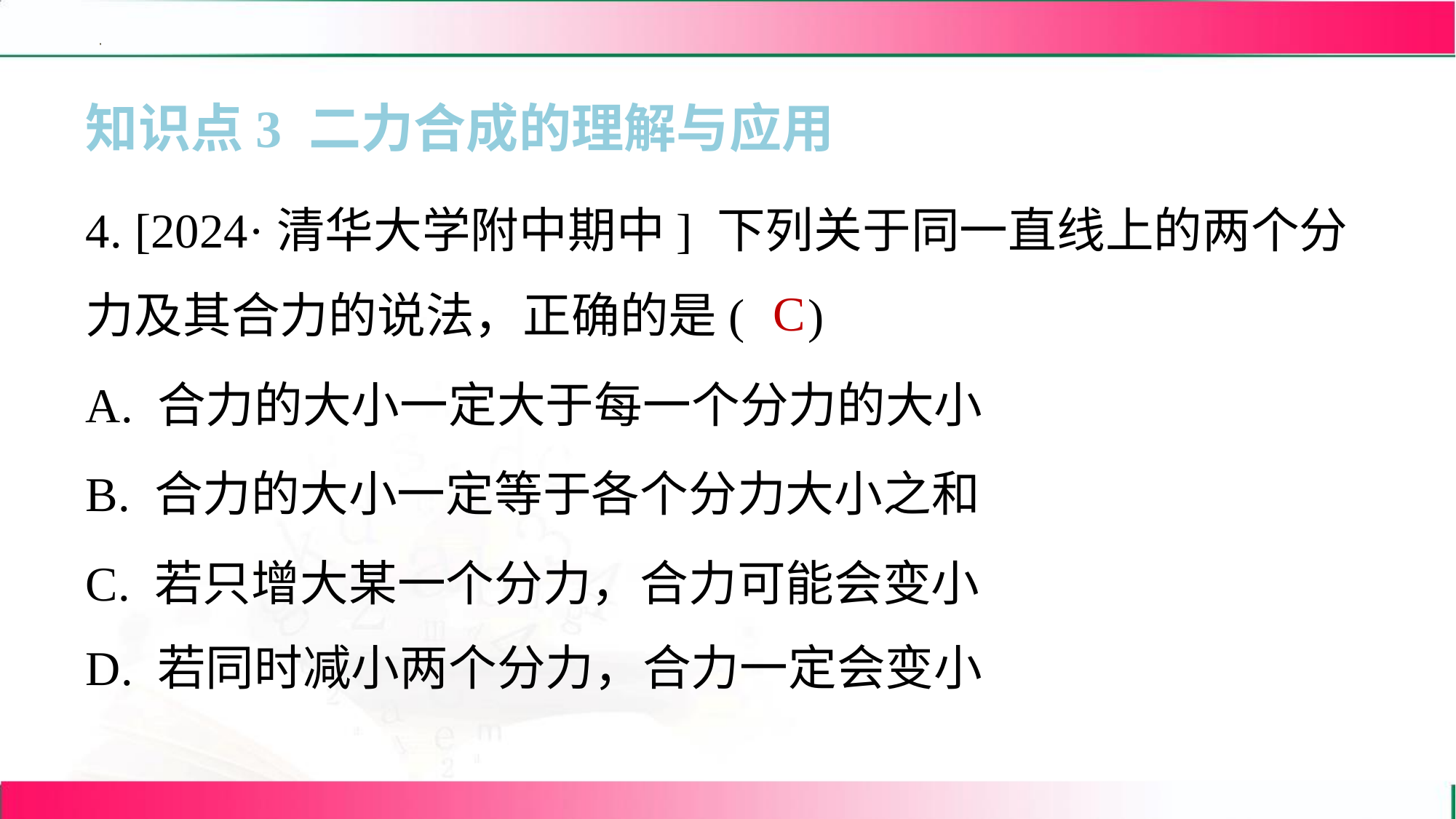

知识点3 二力合成的理解与应用
4. [2024·清华大学附中期中] 下列关于同一直线上的两个分
力及其合力的说法，正确的是(     )
C
A. 合力的大小一定大于每一个分力的大小
B. 合力的大小一定等于各个分力大小之和
C. 若只增大某一个分力，合力可能会变小
D. 若同时减小两个分力，合力一定会变小